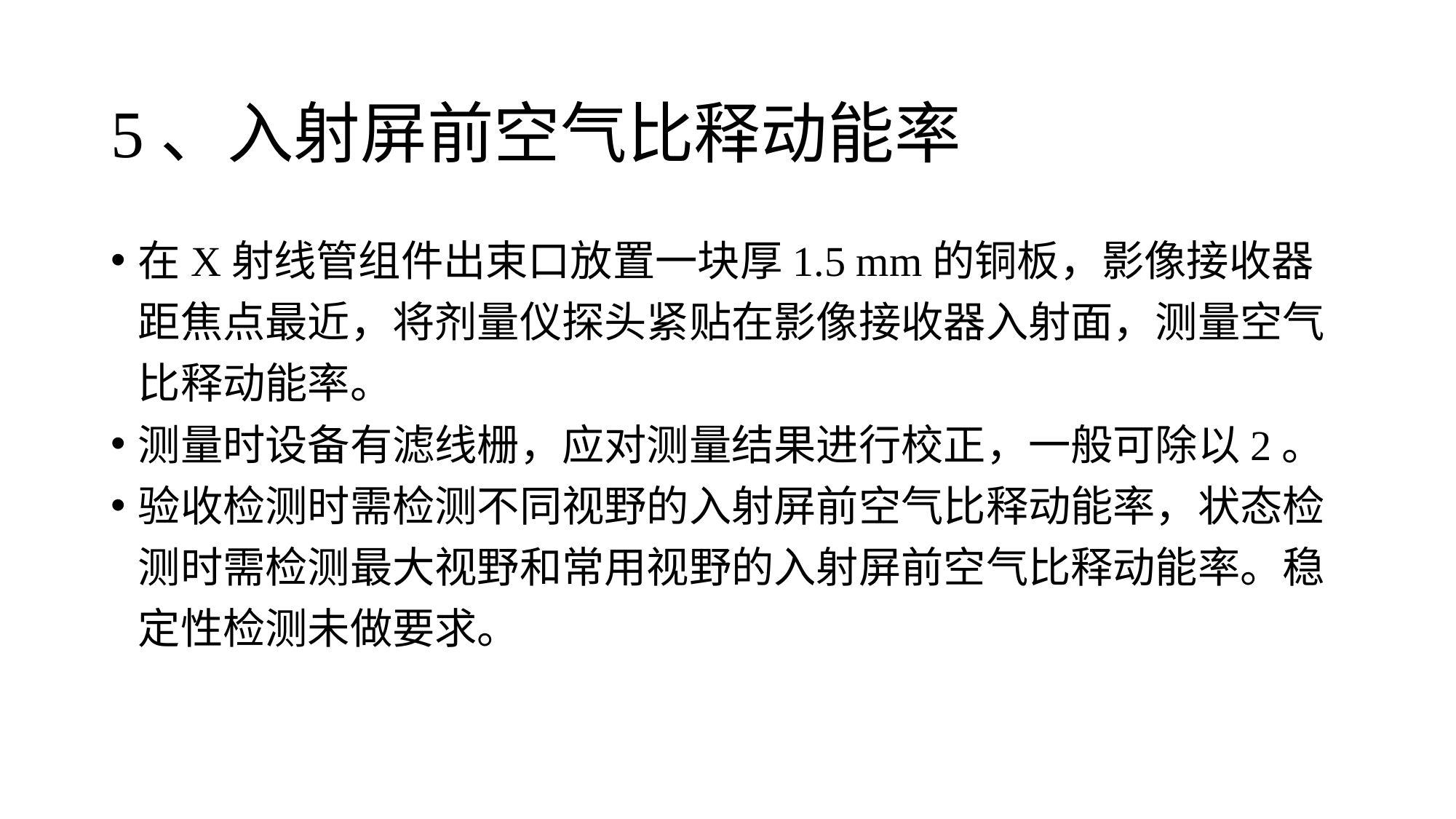

# 5、入射屏前空气比释动能率
在X射线管组件出束口放置一块厚1.5 mm的铜板，影像接收器距焦点最近，将剂量仪探头紧贴在影像接收器入射面，测量空气比释动能率。
测量时设备有滤线栅，应对测量结果进行校正，一般可除以2。
验收检测时需检测不同视野的入射屏前空气比释动能率，状态检测时需检测最大视野和常用视野的入射屏前空气比释动能率。稳定性检测未做要求。